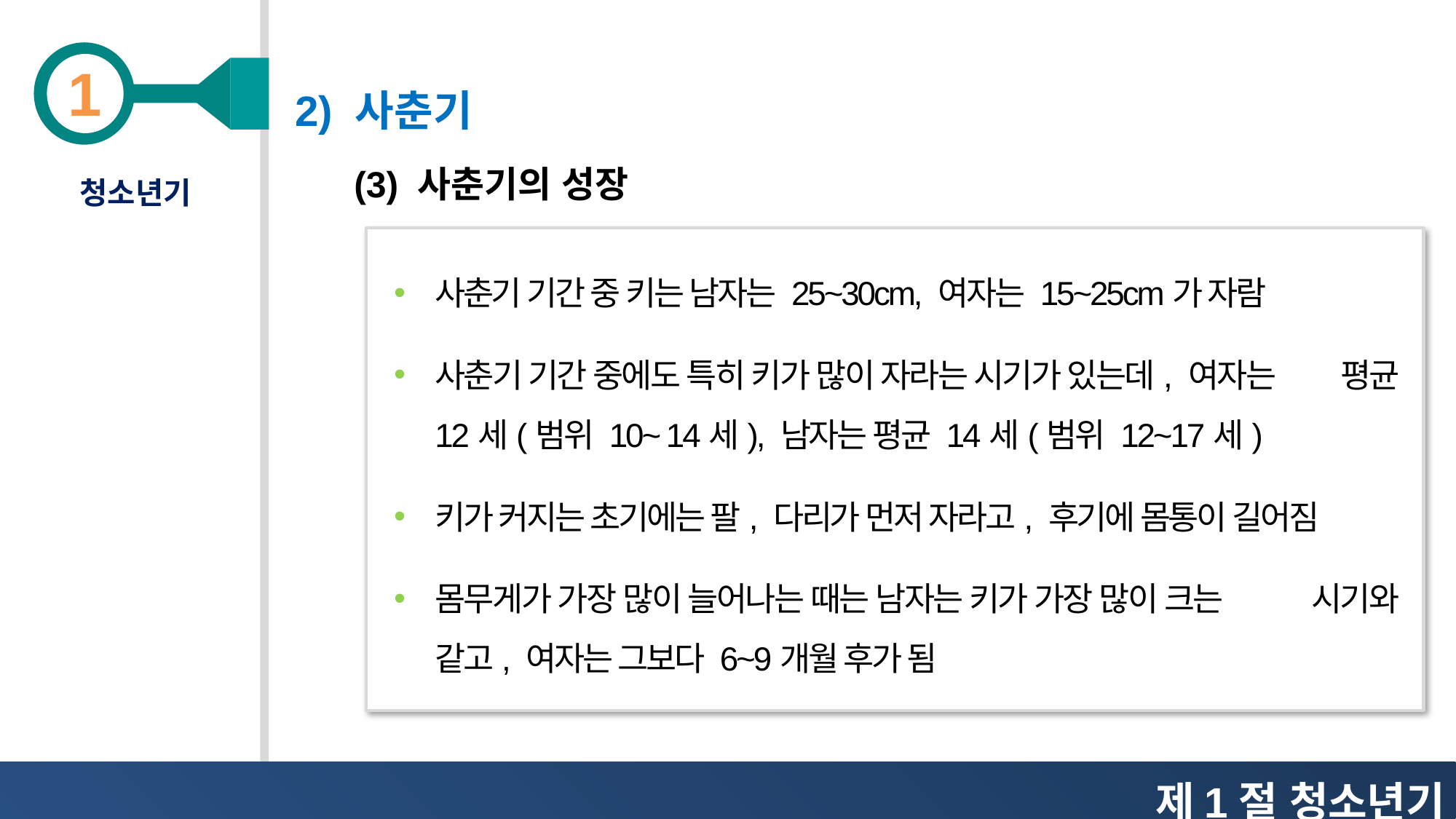

2) 사춘기
(3) 사춘기의 성장
청소년기

사춘기 기간 중 키는 남자는 25~30cm, 여자는 15~25cm가 자람

사춘기 기간 중에도 특히 키가 많이 자라는 시기가 있는데, 여자는         평균 12세(범위 10~ 14세), 남자는 평균 14세(범위 12~17세)

키가 커지는 초기에는 팔, 다리가 먼저 자라고, 후기에 몸통이 길어짐

몸무게가 가장 많이 늘어나는 때는 남자는 키가 가장 많이 크는            시기와 같고, 여자는 그보다 6~9개월 후가 됨
제1절 청소년기